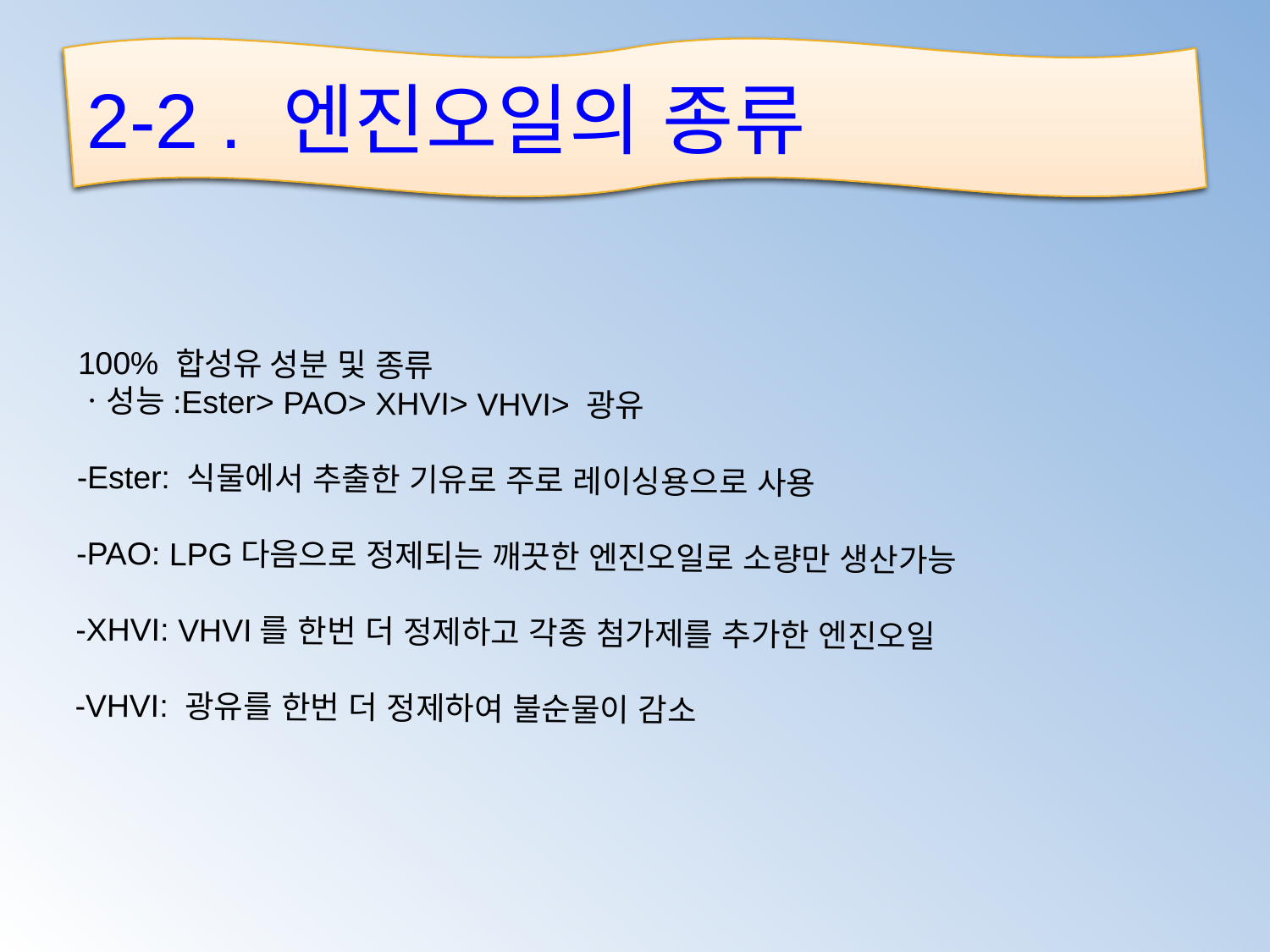

#
2-2 . 엔진오일의 종류
100% 합성유 성분 및 종류
ㆍ성능:Ester> PAO> XHVI> VHVI> 광유

-Ester: 식물에서 추출한 기유로 주로 레이싱용으로 사용

-PAO: LPG다음으로 정제되는 깨끗한 엔진오일로 소량만 생산가능

-XHVI: VHVI를 한번 더 정제하고 각종 첨가제를 추가한 엔진오일

-VHVI: 광유를 한번 더 정제하여 불순물이 감소